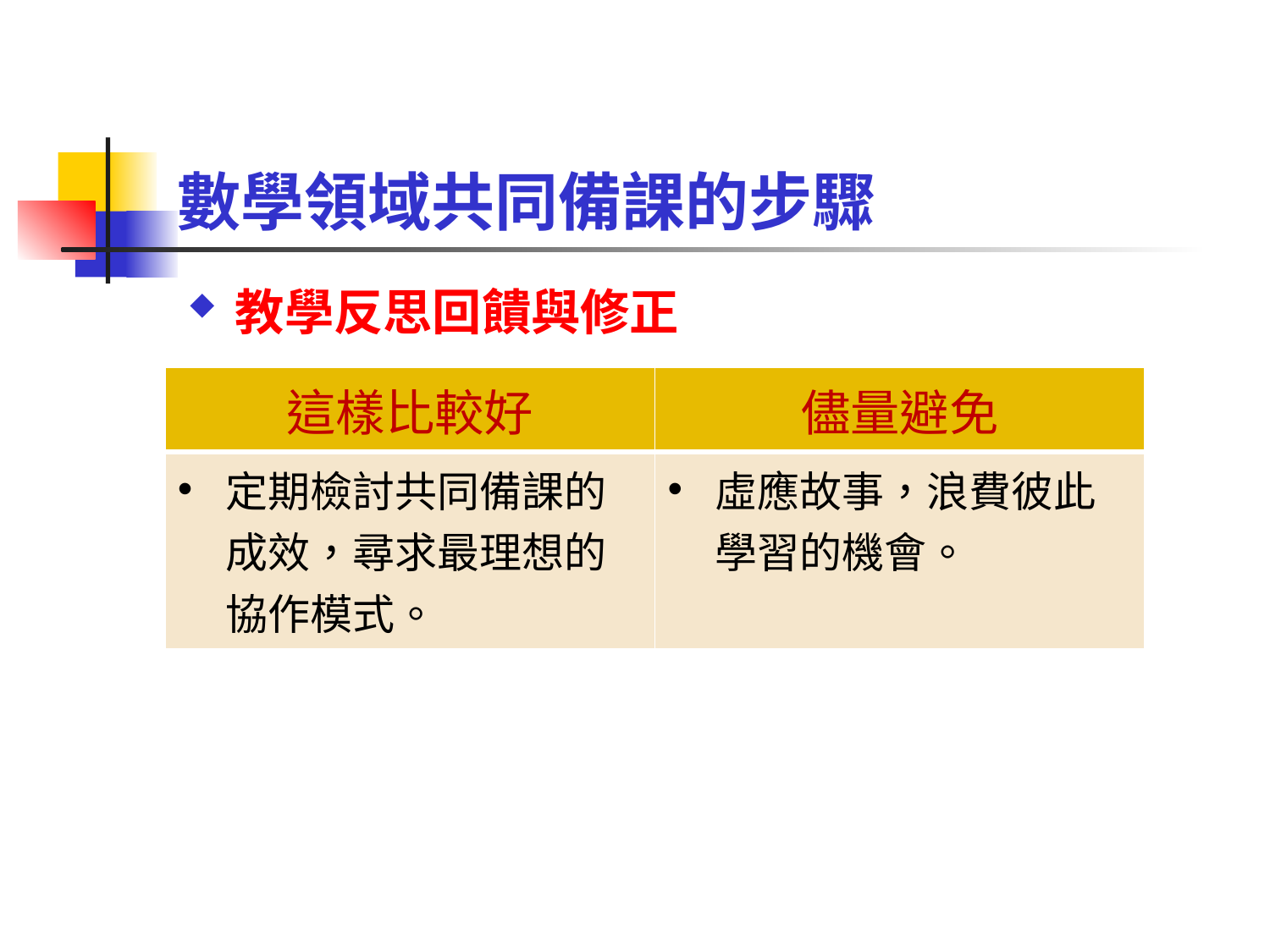

# 數學領域共同備課的步驟
教學反思回饋與修正
| 這樣比較好 | 儘量避免 |
| --- | --- |
| 定期檢討共同備課的成效，尋求最理想的協作模式。 | 虛應故事，浪費彼此學習的機會。 |